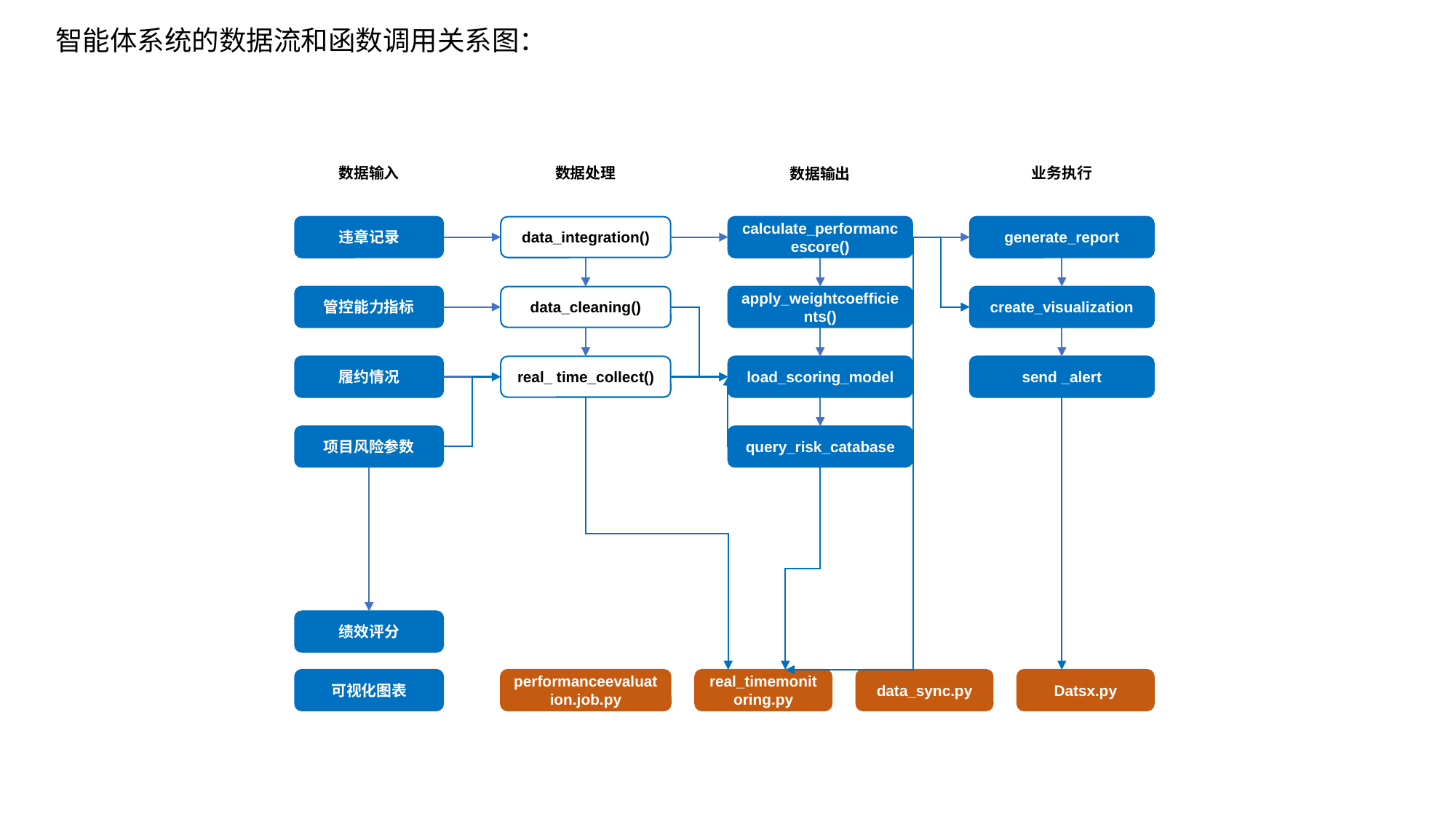

智能体系统的数据流和函数调用关系图：
业务执行
数据处理
数据输入
数据输出
违章记录
data_integration()
calculate_performancescore()
generate_report
管控能力指标
data_cleaning()
apply_weightcoefficients()
create_visualization
履约情况
real_ time_collect()
load_scoring_model
send _alert
项目风险参数
query_risk_catabase
绩效评分
data_sync.py
Datsx.py
real_timemonitoring.py
performanceevaluation.job.py
可视化图表